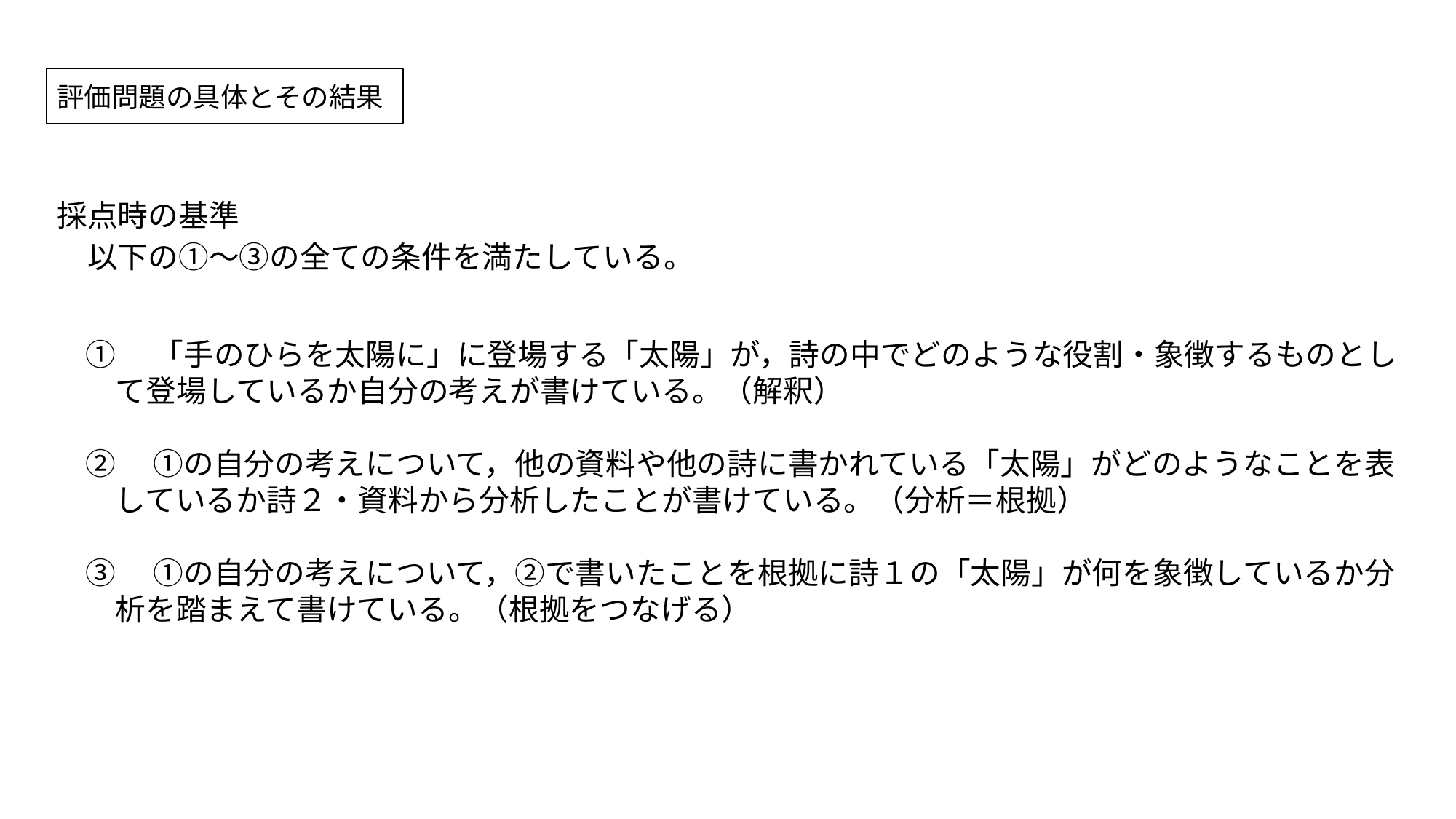

評価問題の具体とその結果
採点時の基準
　以下の①～③の全ての条件を満たしている。
①　「手のひらを太陽に」に登場する「太陽」が，詩の中でどのような役割・象徴するものとし
　て登場しているか自分の考えが書けている。（解釈）

②　①の自分の考えについて，他の資料や他の詩に書かれている「太陽」がどのようなことを表
　しているか詩２・資料から分析したことが書けている。（分析＝根拠）

③　①の自分の考えについて，②で書いたことを根拠に詩１の「太陽」が何を象徴しているか分
　析を踏まえて書けている。（根拠をつなげる）